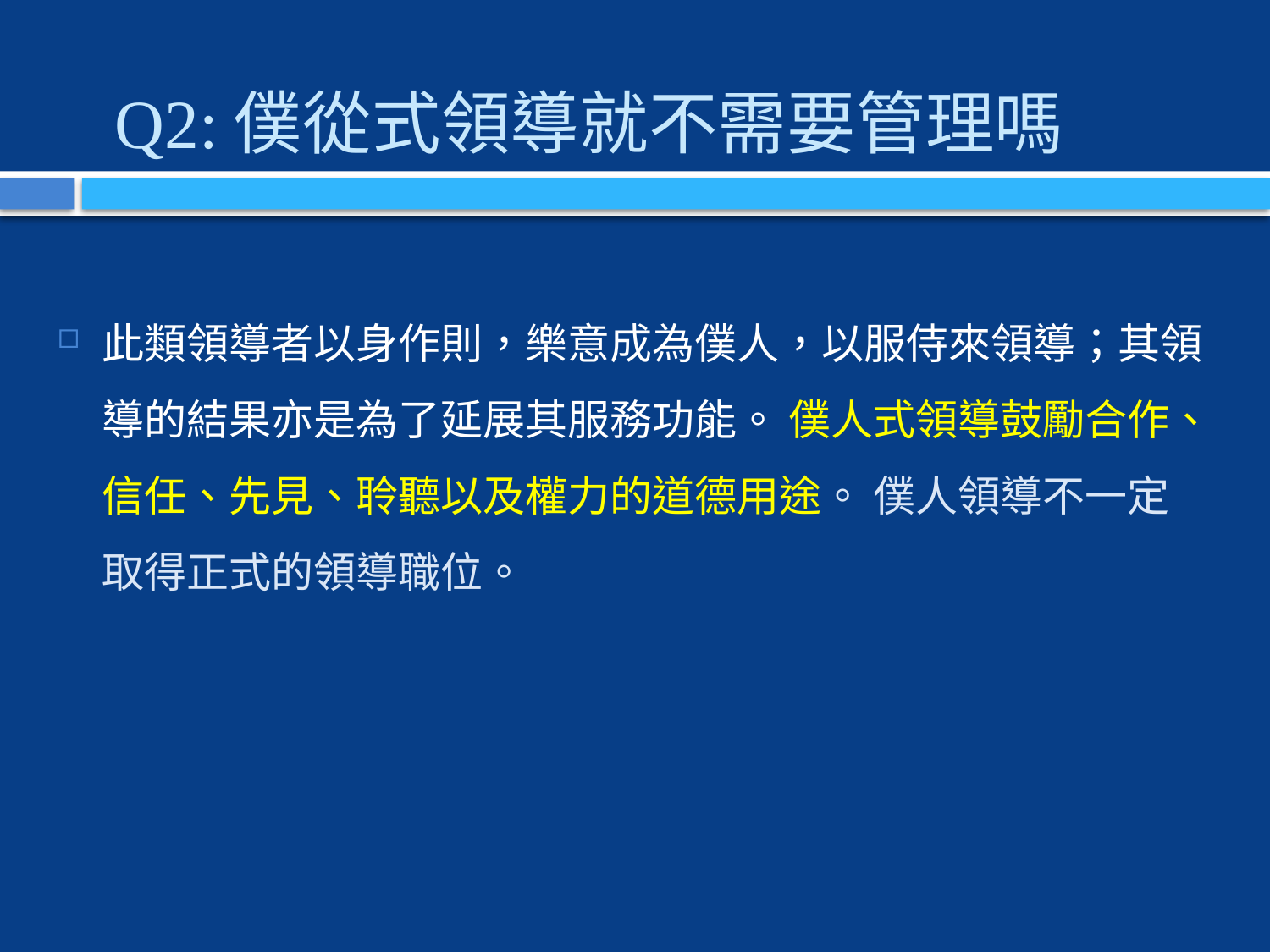

# Q2:僕從式領導就不需要管理嗎

此類領導者以身作則，樂意成為僕人，以服侍來領導；其領導的結果亦是為了延展其服務功能。 僕人式領導鼓勵合作、信任、先見、聆聽以及權力的道德用途。 僕人領導不一定取得正式的領導職位。